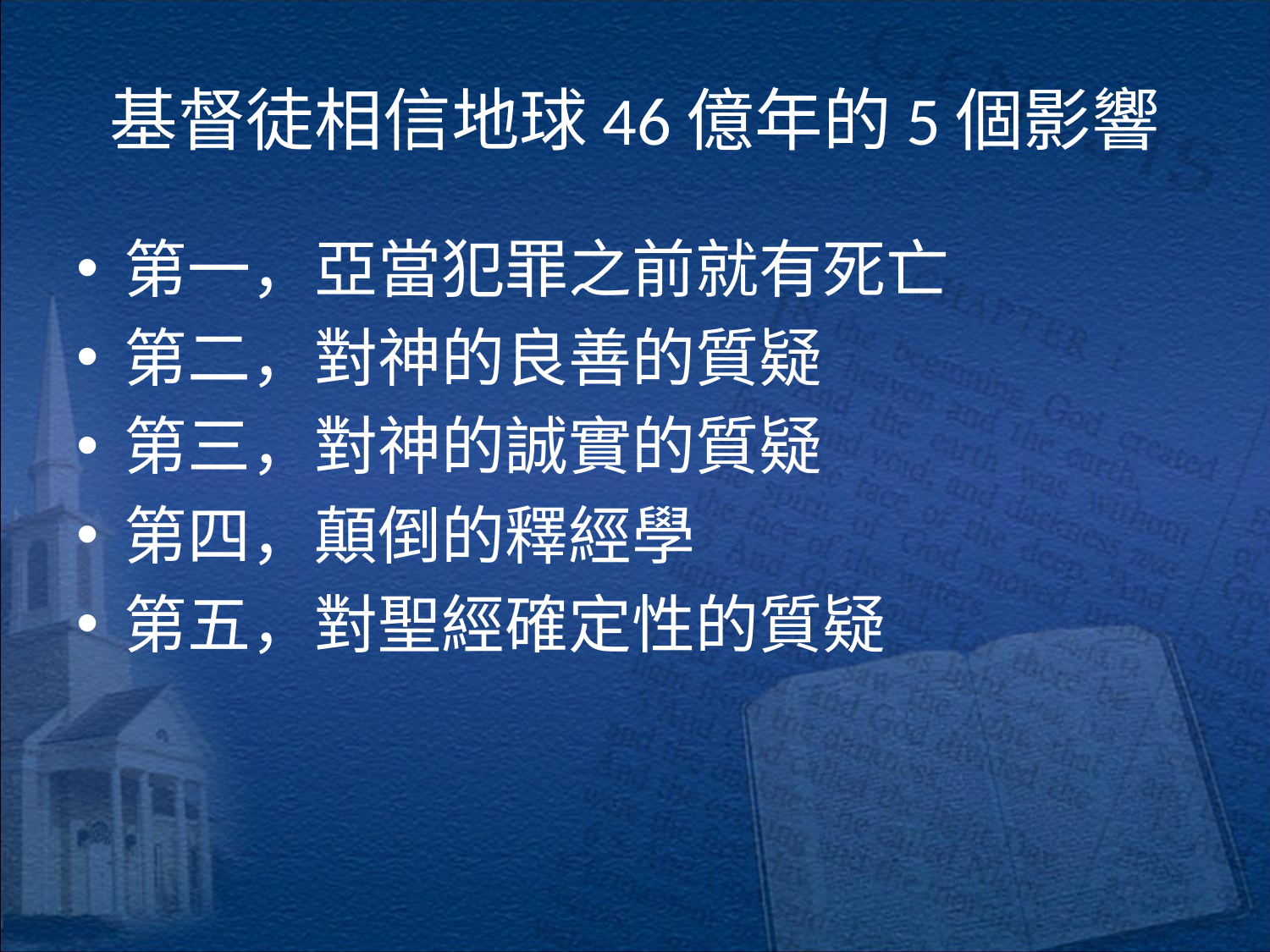

# 基督徒相信地球46億年的5個影響
第一，亞當犯罪之前就有死亡
第二，對神的良善的質疑
第三，對神的誠實的質疑
第四，顛倒的釋經學
第五，對聖經確定性的質疑